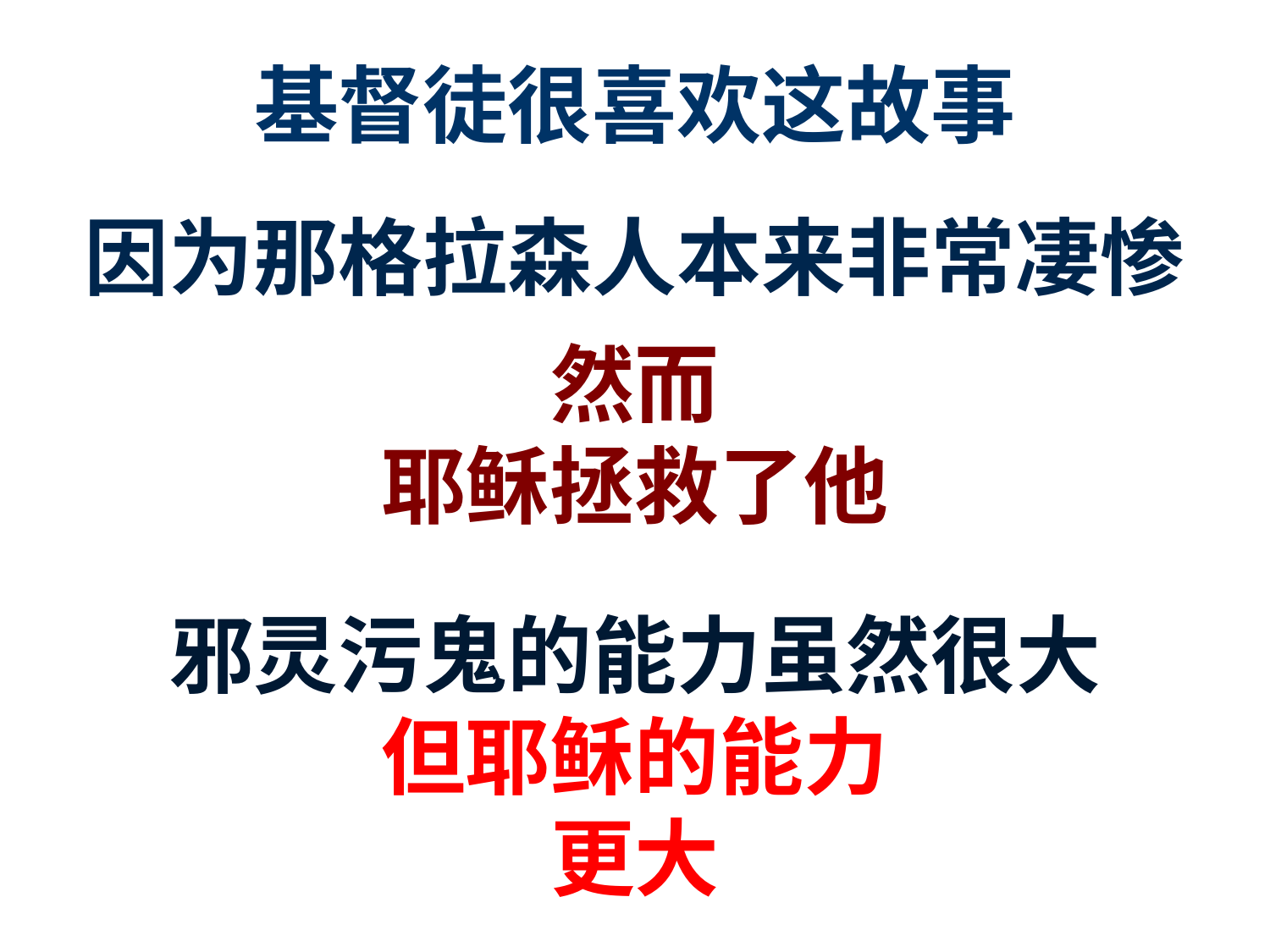

基督徒很喜欢这故事

因为那格拉森人本来非常凄惨

然而
耶稣拯救了他
邪灵污鬼的能力虽然很大
但耶稣的能力
更大
9